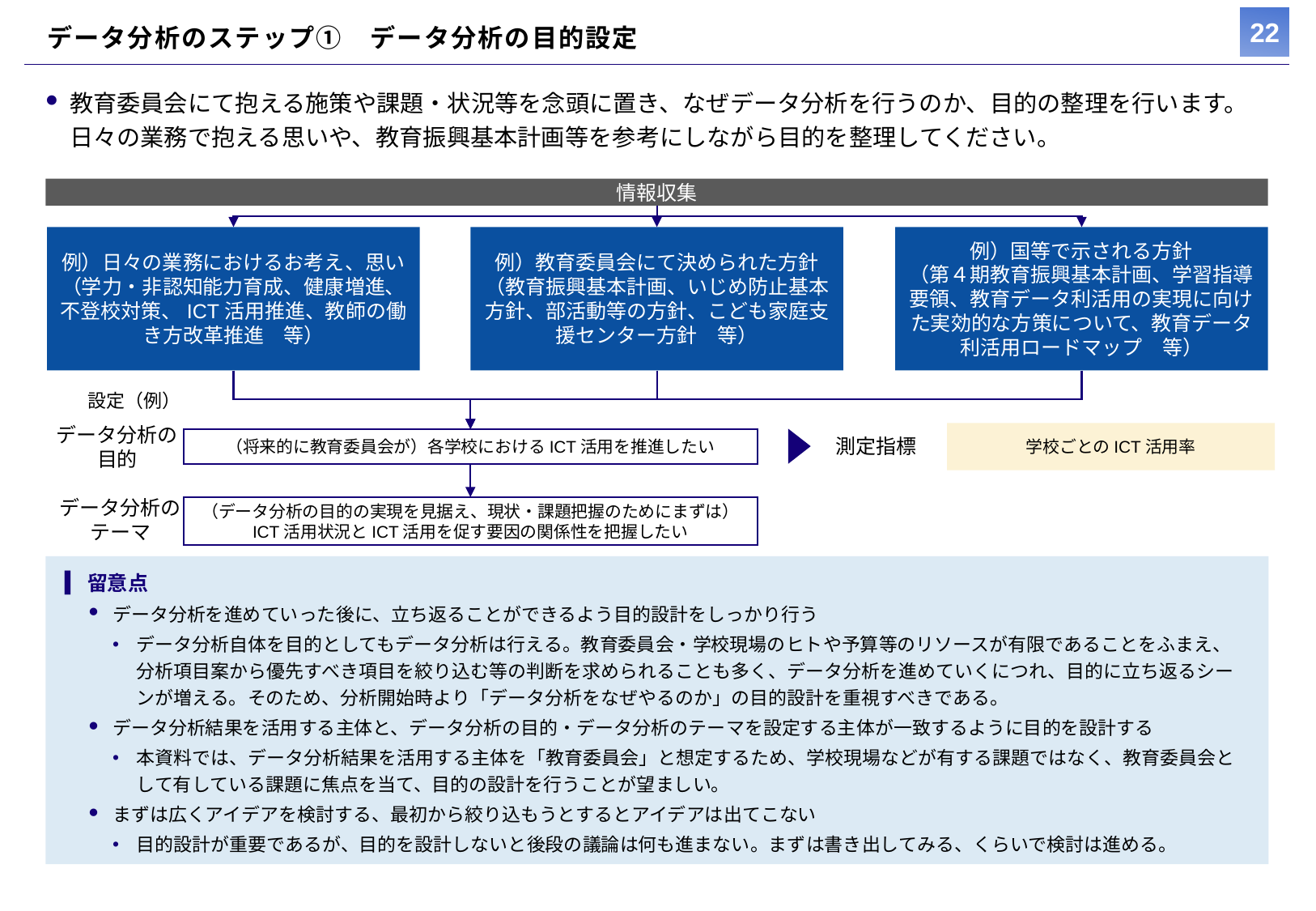

# データ分析のステップ①　データ分析の目的設定
教育委員会にて抱える施策や課題・状況等を念頭に置き、なぜデータ分析を行うのか、目的の整理を行います。日々の業務で抱える思いや、教育振興基本計画等を参考にしながら目的を整理してください。
情報収集
例）日々の業務におけるお考え、思い
（学力・非認知能力育成、健康増進、不登校対策、ICT活用推進、教師の働き方改革推進　等）
例）教育委員会にて決められた方針
（教育振興基本計画、いじめ防止基本方針、部活動等の方針、こども家庭支援センター方針　等）
例）国等で示される方針
（第４期教育振興基本計画、学習指導要領、教育データ利活用の実現に向けた実効的な方策について、教育データ利活用ロードマップ　等）
設定（例）
データ分析の
目的
学校ごとのICT活用率
測定指標
（将来的に教育委員会が）各学校におけるICT活用を推進したい

データ分析の
テーマ
（データ分析の目的の実現を見据え、現状・課題把握のためにまずは）
ICT活用状況とICT活用を促す要因の関係性を把握したい
留意点
データ分析を進めていった後に、立ち返ることができるよう目的設計をしっかり行う
データ分析自体を目的としてもデータ分析は行える。教育委員会・学校現場のヒトや予算等のリソースが有限であることをふまえ、
分析項目案から優先すべき項目を絞り込む等の判断を求められることも多く、データ分析を進めていくにつれ、目的に立ち返るシーンが増える。そのため、分析開始時より「データ分析をなぜやるのか」の目的設計を重視すべきである。
データ分析結果を活用する主体と、データ分析の目的・データ分析のテーマを設定する主体が一致するように目的を設計する
本資料では、データ分析結果を活用する主体を「教育委員会」と想定するため、学校現場などが有する課題ではなく、教育委員会として有している課題に焦点を当て、目的の設計を行うことが望ましい。
まずは広くアイデアを検討する、最初から絞り込もうとするとアイデアは出てこない
目的設計が重要であるが、目的を設計しないと後段の議論は何も進まない。まずは書き出してみる、くらいで検討は進める。